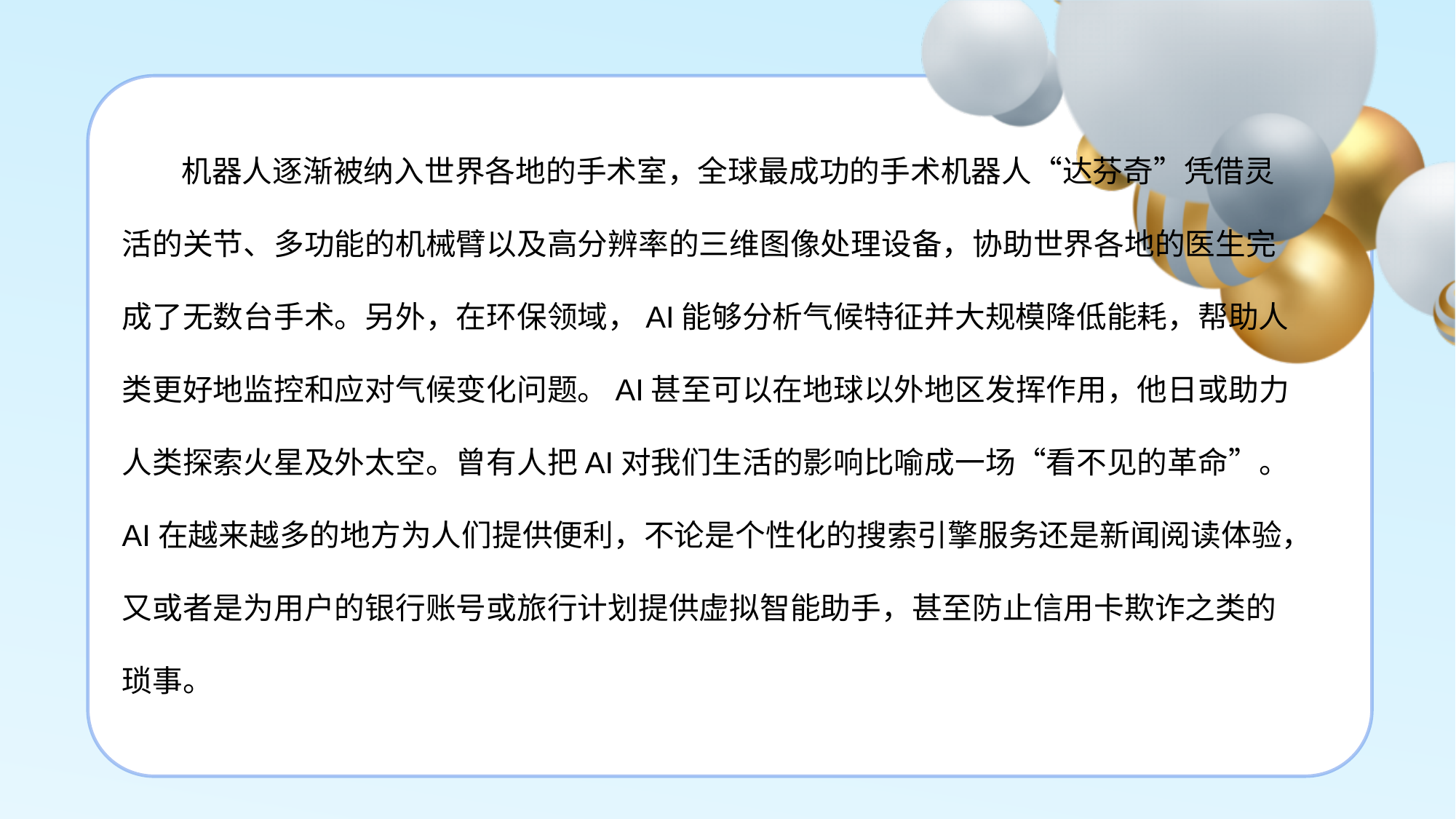

机器人逐渐被纳入世界各地的手术室，全球最成功的手术机器人“达芬奇”凭借灵活的关节、多功能的机械臂以及高分辨率的三维图像处理设备，协助世界各地的医生完成了无数台手术。另外，在环保领域，AI能够分析气候特征并大规模降低能耗，帮助人类更好地监控和应对气候变化问题。AI甚至可以在地球以外地区发挥作用，他日或助力人类探索火星及外太空。曾有人把AI对我们生活的影响比喻成一场“看不见的革命”。AI在越来越多的地方为人们提供便利，不论是个性化的搜索引擎服务还是新闻阅读体验，又或者是为用户的银行账号或旅行计划提供虚拟智能助手，甚至防止信用卡欺诈之类的琐事。